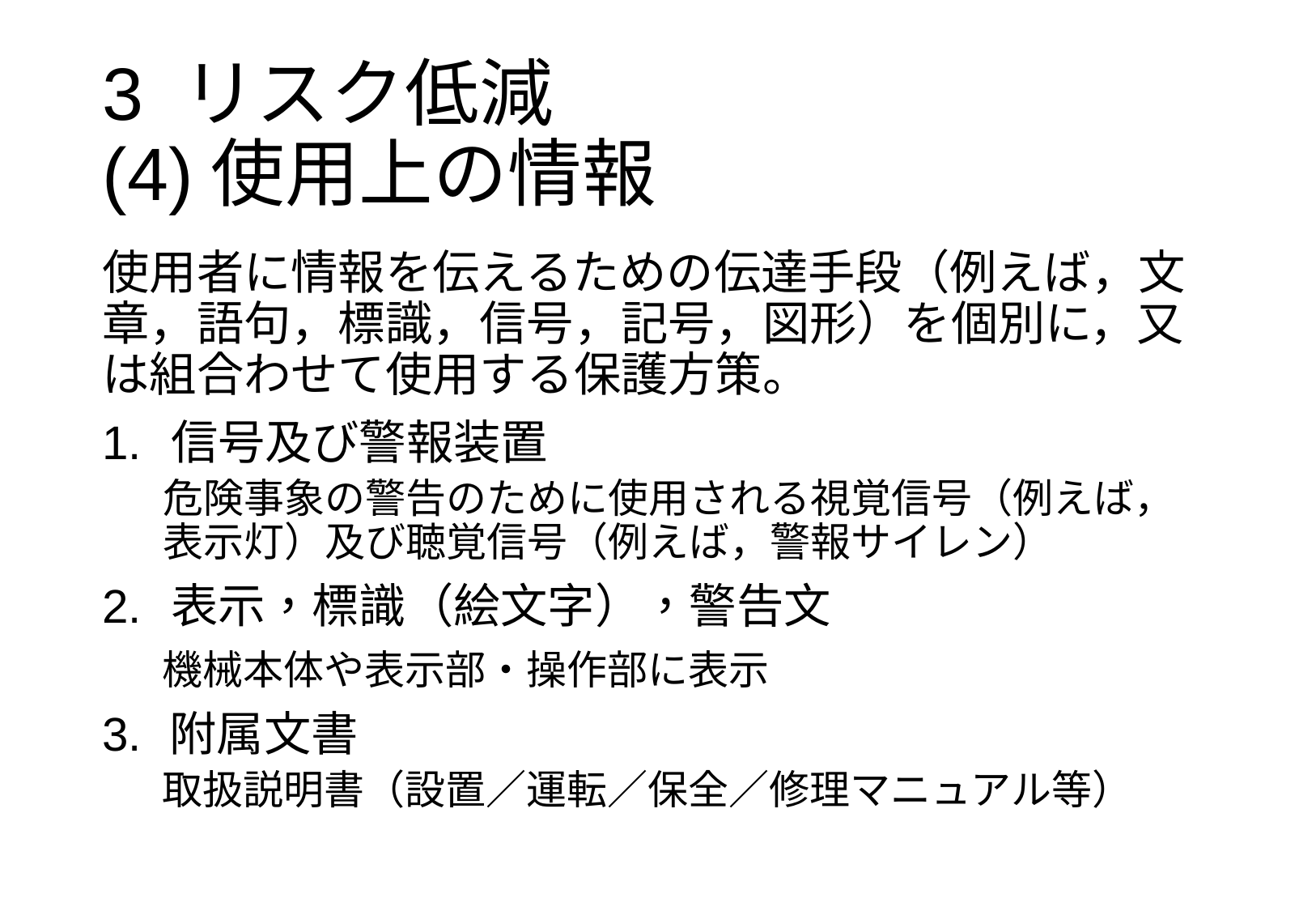

# 3 リスク低減 (4)使用上の情報
使用者に情報を伝えるための伝達手段（例えば，文章，語句，標識，信号，記号，図形）を個別に，又は組合わせて使用する保護方策。
信号及び警報装置
危険事象の警告のために使用される視覚信号（例えば，表示灯）及び聴覚信号（例えば，警報サイレン）
表示，標識（絵文字），警告文
機械本体や表示部・操作部に表示
附属文書
取扱説明書（設置／運転／保全／修理マニュアル等）